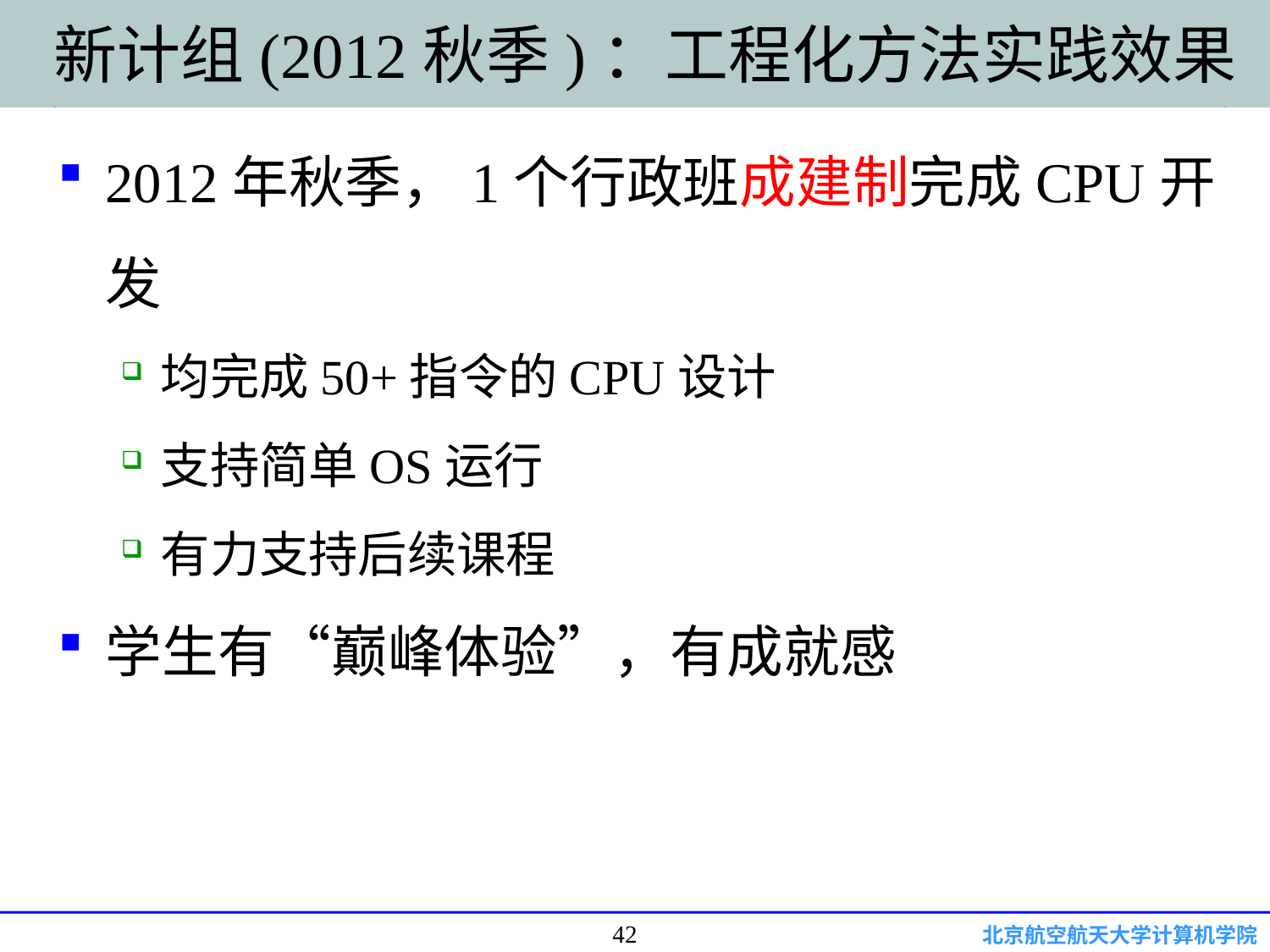

# 新计组(2012秋季)：工程化方法实践效果
2012年秋季，1个行政班成建制完成CPU开发
均完成50+指令的CPU设计
支持简单OS运行
有力支持后续课程
学生有“巅峰体验”，有成就感

42